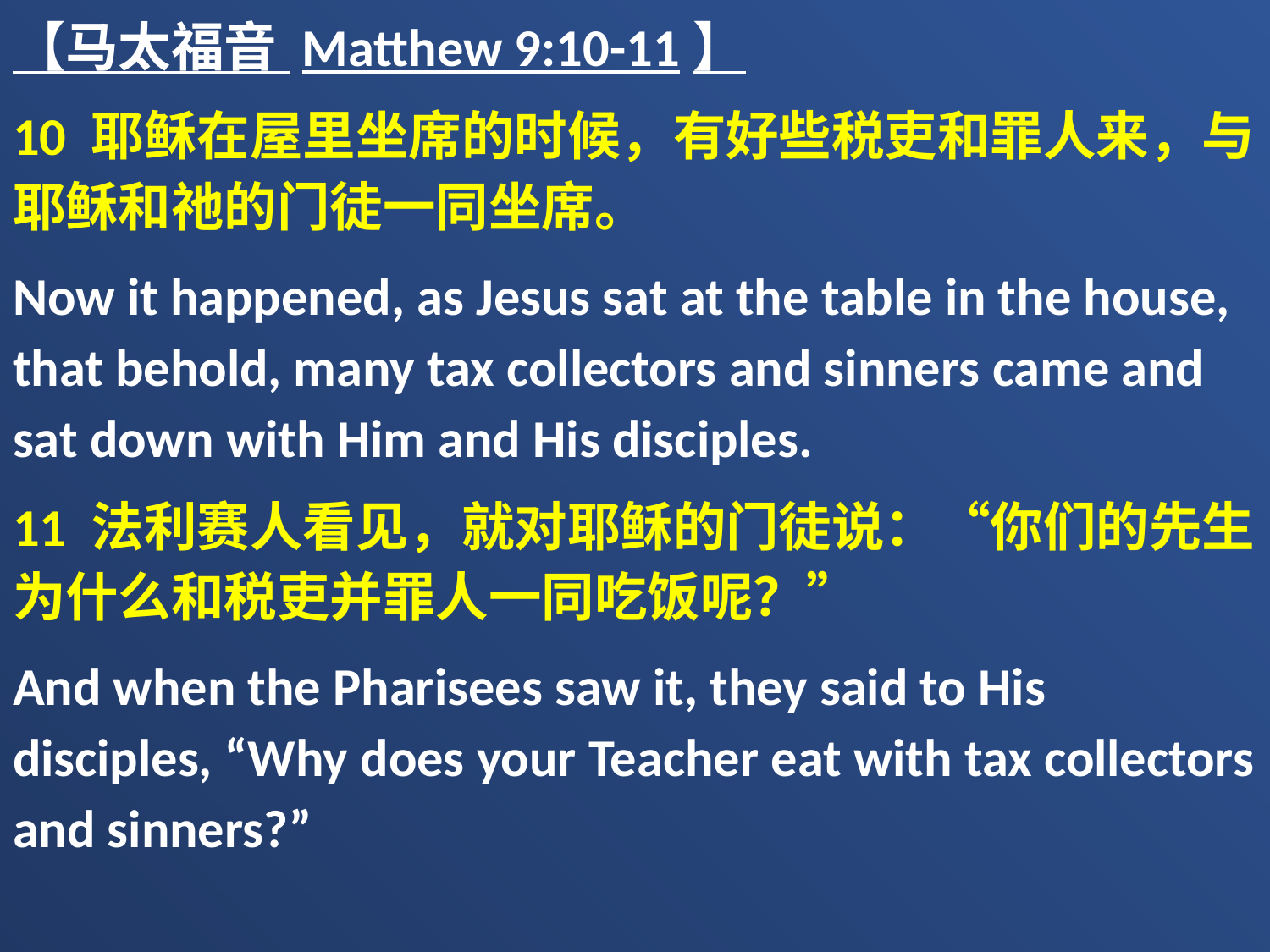

【马太福音 Matthew 9:10-11】
10 耶稣在屋里坐席的时候，有好些税吏和罪人来，与耶稣和祂的门徒一同坐席。
Now it happened, as Jesus sat at the table in the house, that behold, many tax collectors and sinners came and sat down with Him and His disciples.
11 法利赛人看见，就对耶稣的门徒说：“你们的先生为什么和税吏并罪人一同吃饭呢？”
And when the Pharisees saw it, they said to His disciples, “Why does your Teacher eat with tax collectors and sinners?”